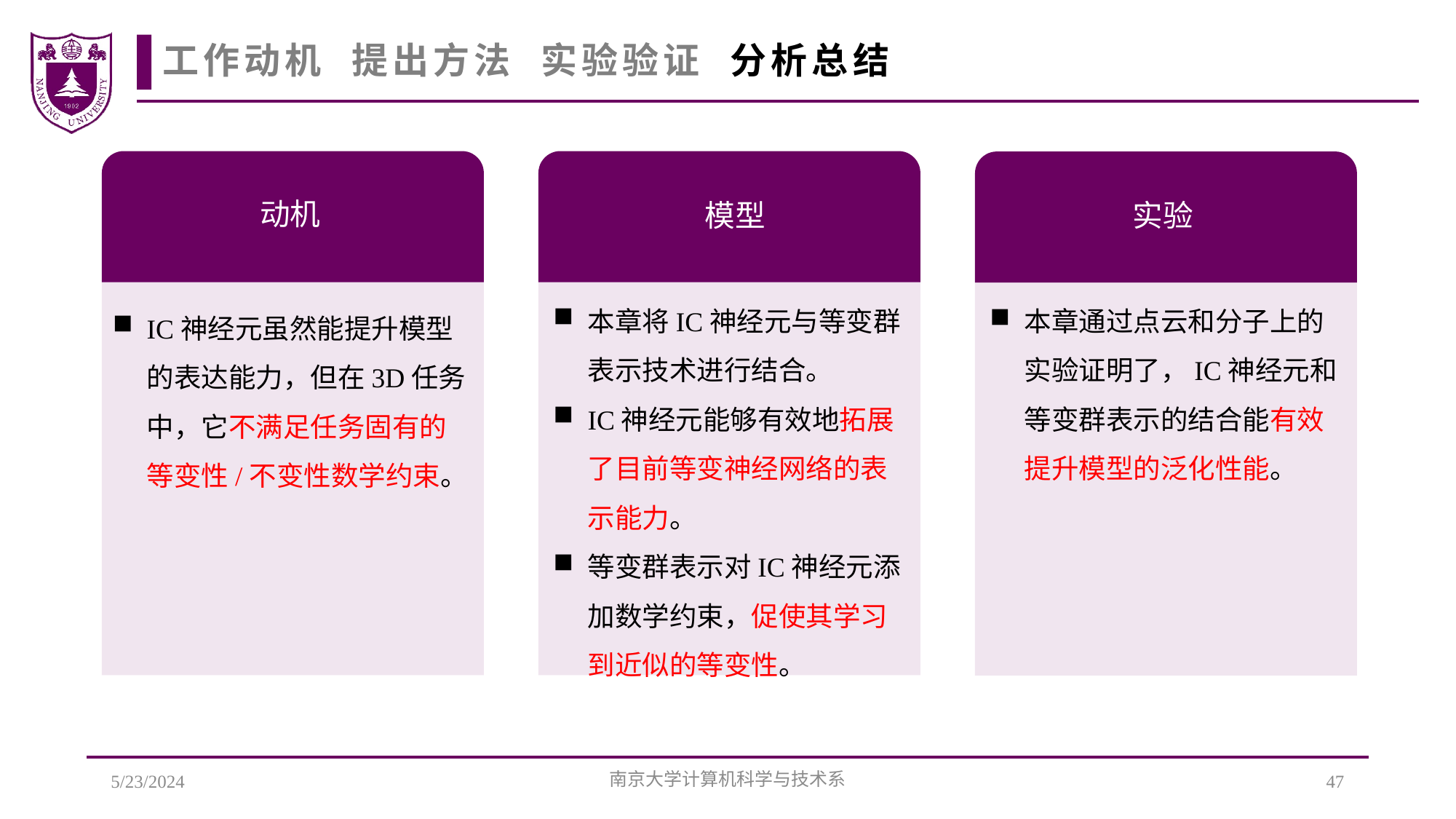

工作动机  提出方法  实验验证  分析总结

动机
模型
实验
本章将IC神经元与等变群表示技术进行结合。
IC神经元能够有效地拓展了目前等变神经网络的表示能力。
等变群表示对IC神经元添加数学约束，促使其学习到近似的等变性。
本章通过点云和分子上的实验证明了，IC神经元和等变群表示的结合能有效提升模型的泛化性能。
IC神经元虽然能提升模型的表达能力，但在3D任务中，它不满足任务固有的等变性/不变性数学约束。
5/23/2024
南京大学计算机科学与技术系
47